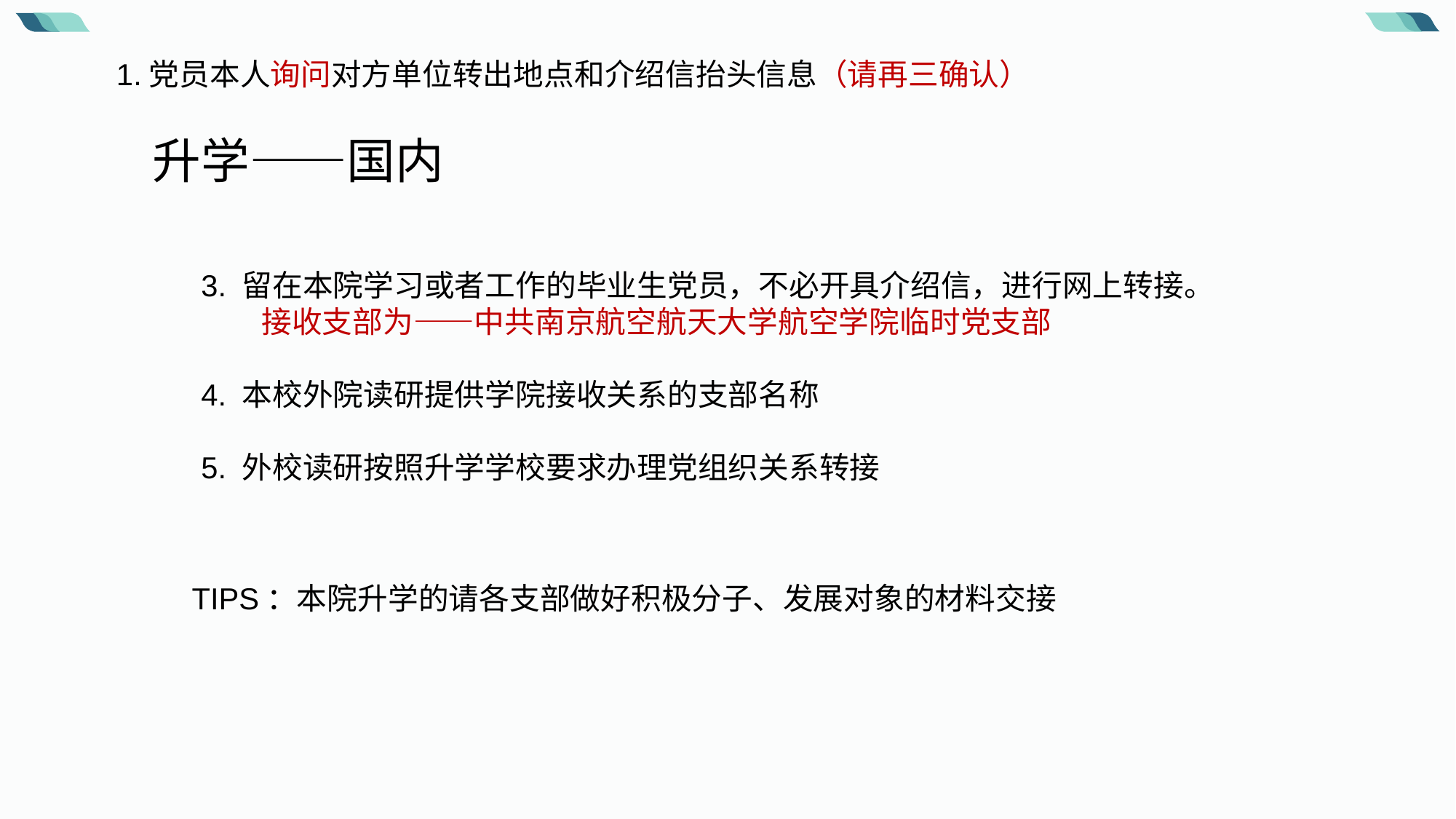

1.党员本人询问对方单位转出地点和介绍信抬头信息（请再三确认）
升学——国内
3. 留在本院学习或者工作的毕业生党员，不必开具介绍信，进行网上转接。
	接收支部为——中共南京航空航天大学航空学院临时党支部

4. 本校外院读研提供学院接收关系的支部名称

5. 外校读研按照升学学校要求办理党组织关系转接
TIPS：本院升学的请各支部做好积极分子、发展对象的材料交接